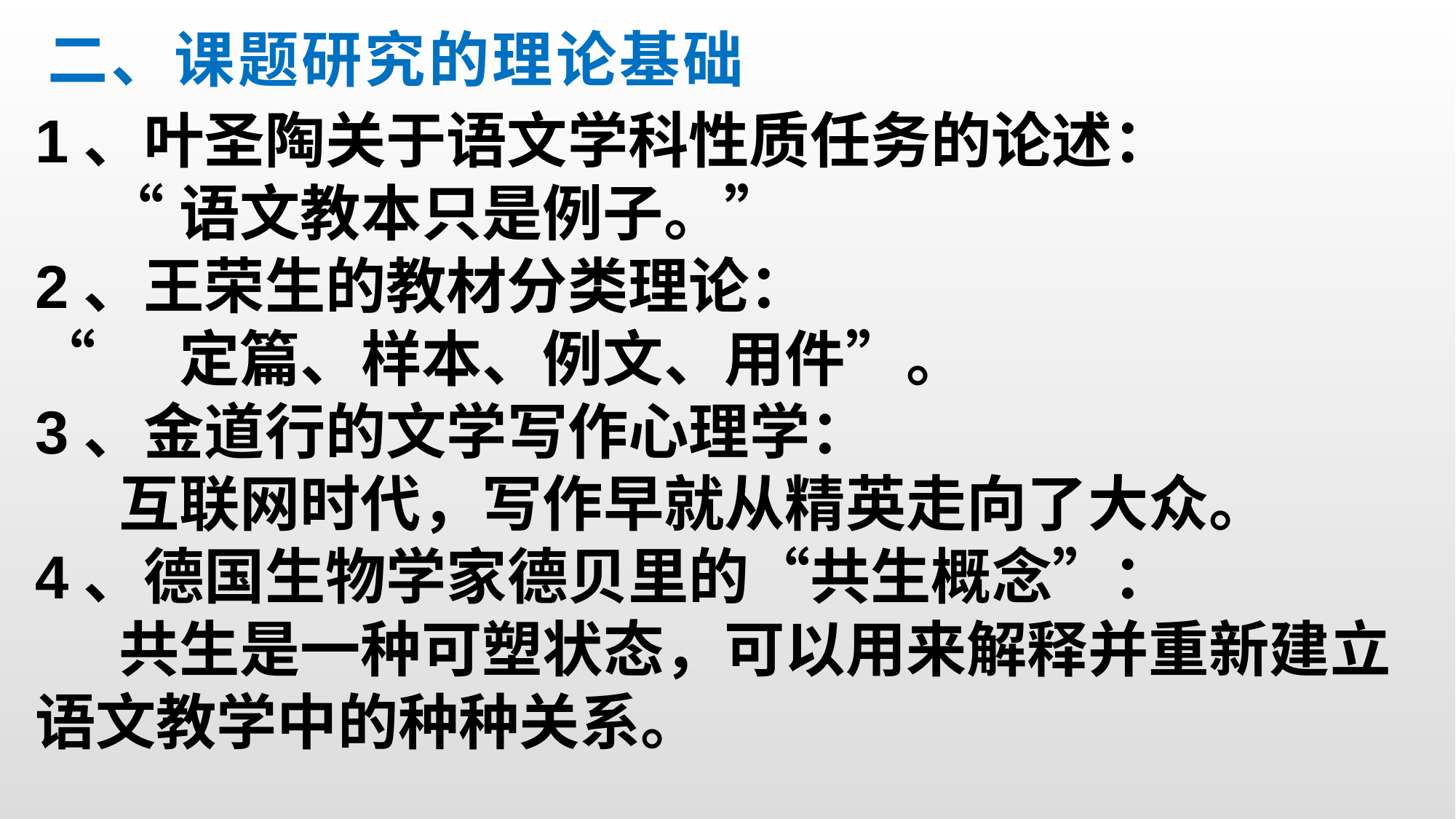

# 二、课题研究的理论基础
1、叶圣陶关于语文学科性质任务的论述：
     “语文教本只是例子。”
2、王荣生的教材分类理论：
“     定篇、样本、例文、用件”。
3、金道行的文学写作心理学：
     互联网时代，写作早就从精英走向了大众。
4、德国生物学家德贝里的“共生概念”：
     共生是一种可塑状态，可以用来解释并重新建立语文教学中的种种关系。